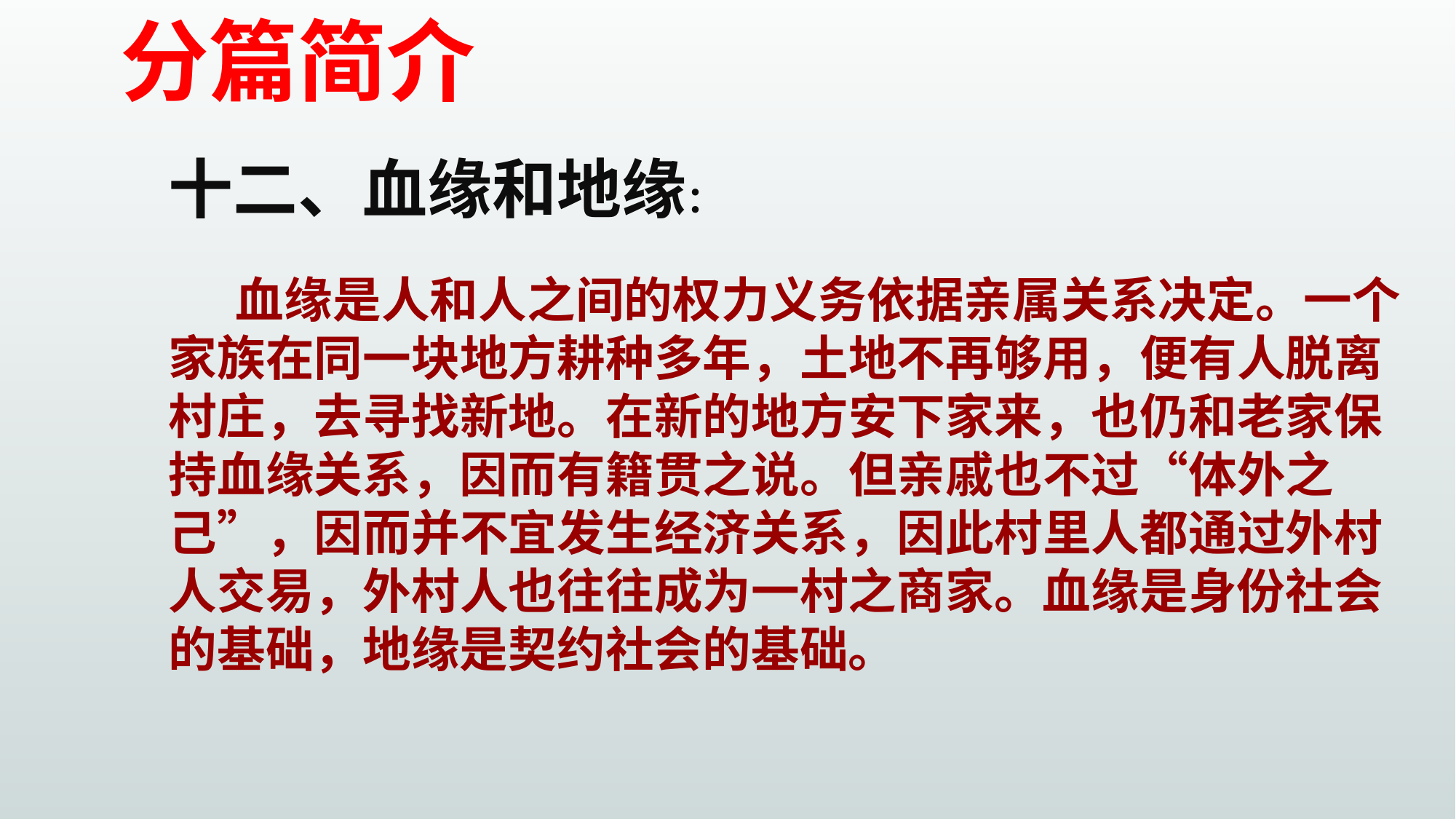

分篇简介
十二、血缘和地缘：

     血缘是人和人之间的权力义务依据亲属关系决定。一个家族在同一块地方耕种多年，土地不再够用，便有人脱离村庄，去寻找新地。在新的地方安下家来，也仍和老家保持血缘关系，因而有籍贯之说。但亲戚也不过“体外之己”，因而并不宜发生经济关系，因此村里人都通过外村人交易，外村人也往往成为一村之商家。血缘是身份社会的基础，地缘是契约社会的基础。